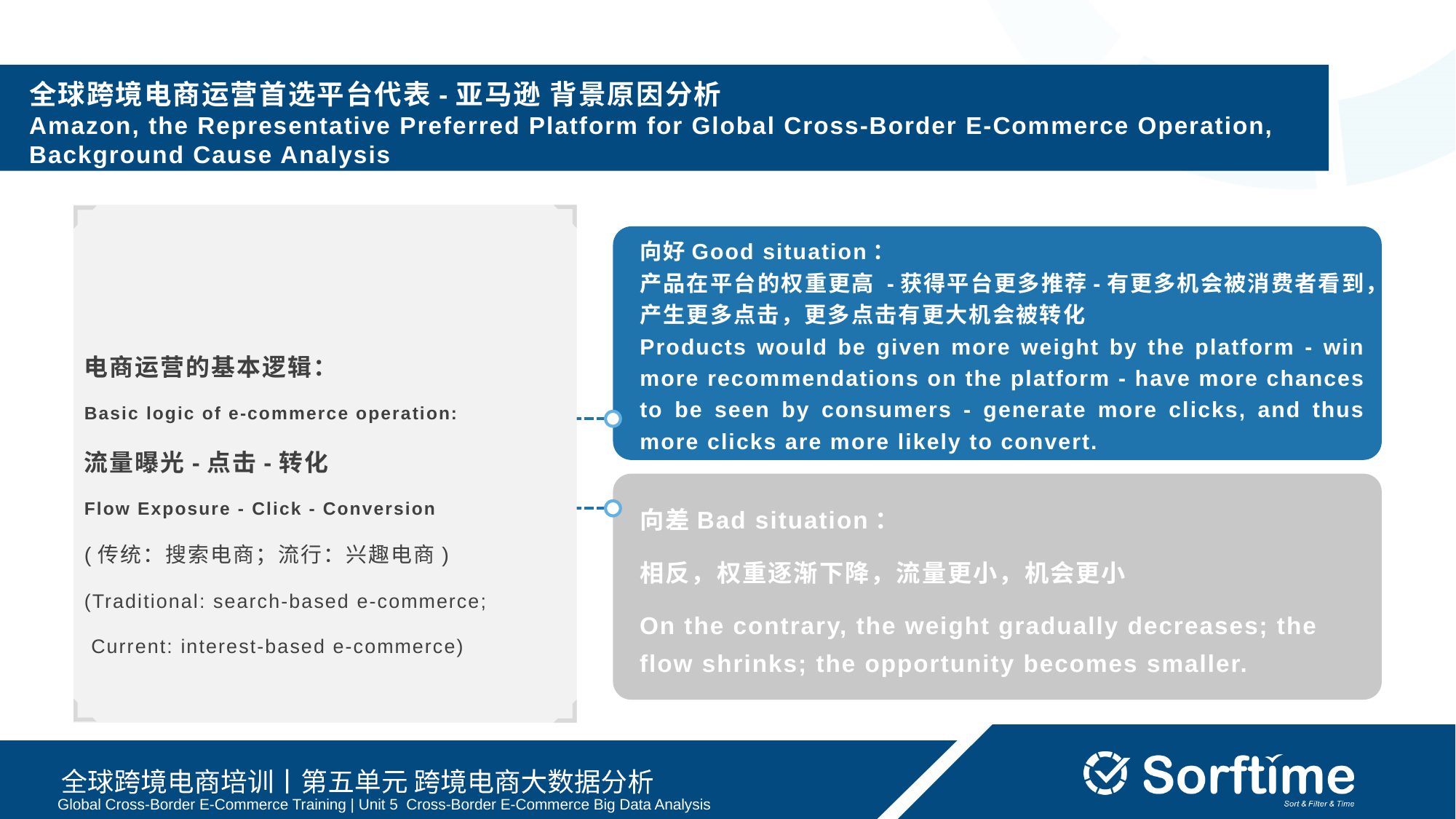

全球跨境电商运营首选平台代表-亚马逊 背景原因分析
Amazon, the Representative Preferred Platform for Global Cross-Border E-Commerce Operation,
Background Cause Analysis

向好Good situation：
产品在平台的权重更高 -获得平台更多推荐-有更多机会被消费者看到，产⽣更多点击，更多点击有更大机会被转化
Products would be given more weight by the platform - win more recommendations on the platform - have more chances to be seen by consumers - generate more clicks, and thus more clicks are more likely to convert.

电商运营的基本逻辑：
Basic logic of e-commerce operation:
流量曝光-点击-转化
Flow Exposure - Click - Conversion
(传统：搜索电商；流⾏：兴趣电商)
(Traditional: search-based e-commerce;
 Current: interest-based e-commerce)

向差Bad situation：
相反，权重逐渐下降，流量更小，机会更小
On the contrary, the weight gradually decreases; the flow shrinks; the opportunity becomes smaller.

Global Cross-Border E-Commerce Training | Unit 5  Cross-Border E-Commerce Big Data Analysis